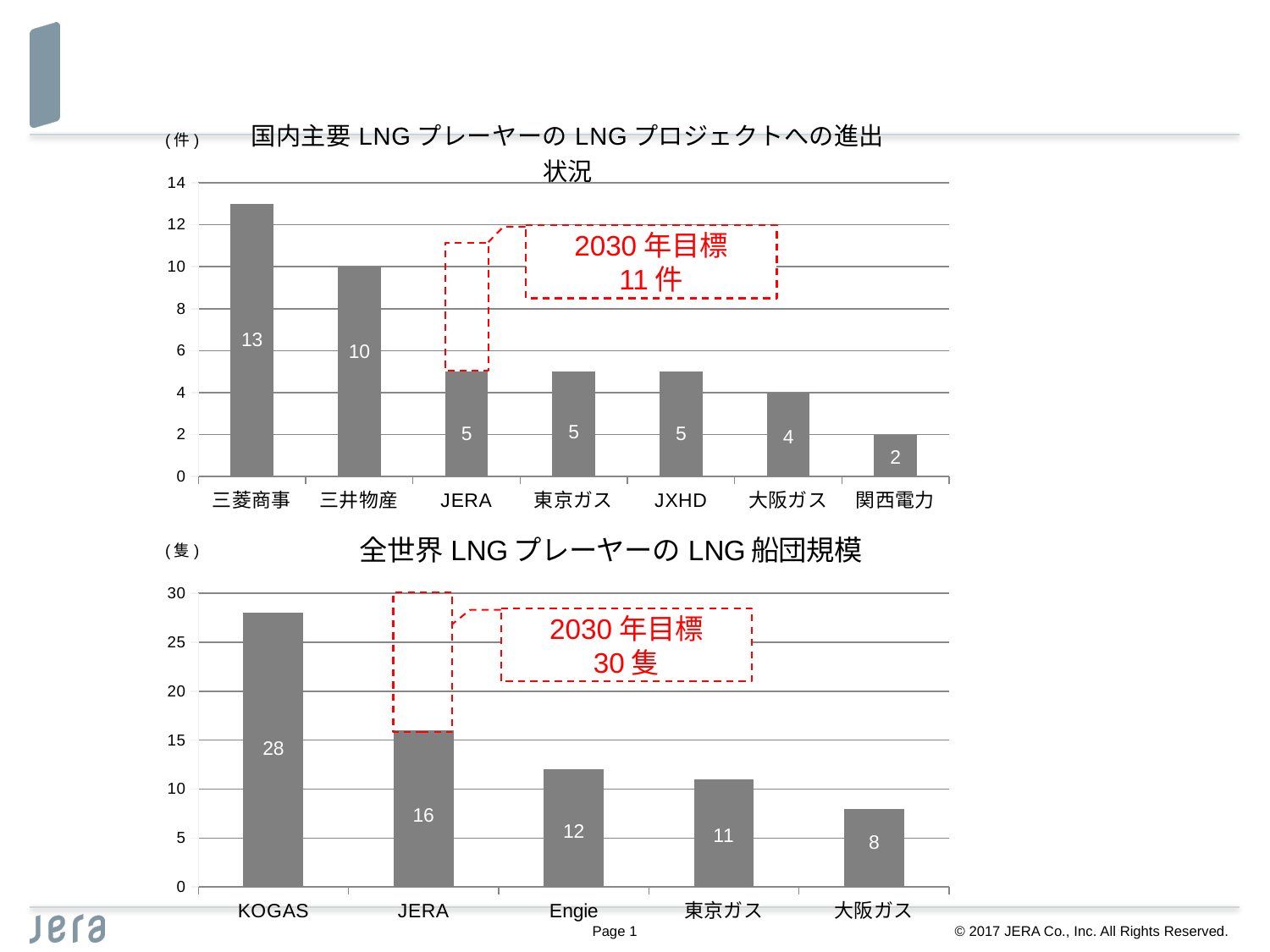

### Chart: 全世界LNGプレーヤーのLNG船団規模

| Category | 系列 1 |
|---|---|
| KOGAS | 28.0 |
| JERA | 16.0 |
| Engie | 12.0 |
| 東京ガス | 11.0 |
| 大阪ガス | 8.0 |

### Chart: 国内主要LNGプレーヤーのLNGプロジェクトへの進出状況

| Category | 系列 1 |
|---|---|
| 三菱商事 | 13.0 |
| 三井物産 | 10.0 |
| JERA | 6.0 |
| 東京ガス | 5.0 |
| JXHD | 5.0 |
| 大阪ガス | 4.0 |
| 関西電力 | 2.0 |
(隻)
(件)

### Chart: 国内主要LNGプレーヤーのLNGプロジェクトへの進出状況

| Category | 系列 1 |
|---|---|
| 三菱商事 | 13.0 |
| 三井物産 | 10.0 |
| JERA | 5.0 |
| 東京ガス | 5.0 |
| JXHD | 5.0 |
| 大阪ガス | 4.0 |
| 関西電力 | 2.0 |
2030年目標
30隻
(件)
2030年目標
12件

2030年目標
11件

### Chart: 全世界LNGプレーヤーのLNG船団規模

| Category | 系列 1 |
|---|---|
| KOGAS | 28.0 |
| JERA | 16.0 |
| Engie | 12.0 |
| 東京ガス | 11.0 |
| 大阪ガス | 8.0 |
(隻)

2030年目標
30隻